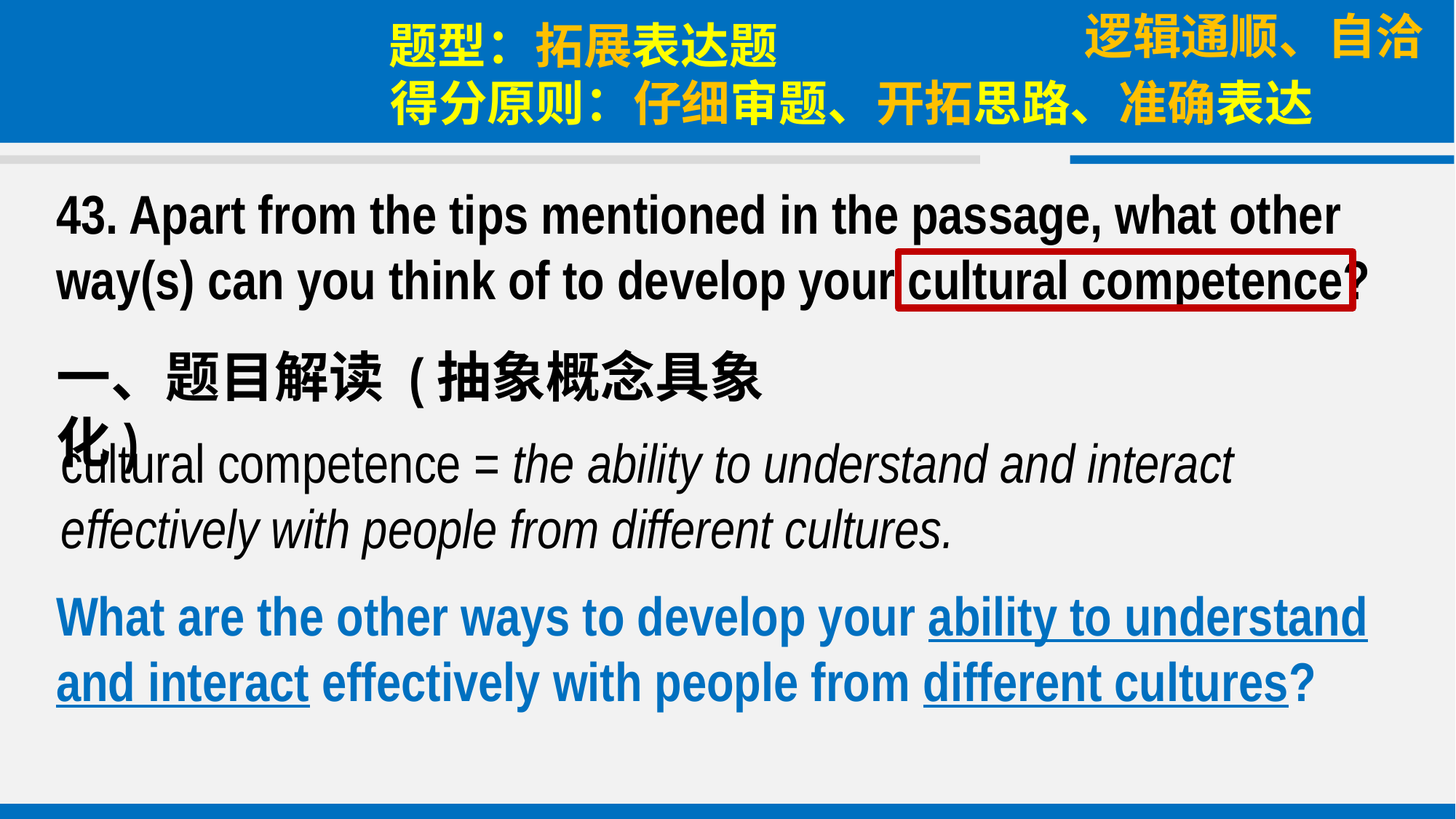

逻辑通顺、自洽
题型：拓展表达题
得分原则：仔细审题、开拓思路、准确表达
43. Apart from the tips mentioned in the passage, what other way(s) can you think of to develop your cultural competence?

一、题目解读 (抽象概念具象化)
cultural competence = the ability to understand and interact effectively with people from different cultures.
What are the other ways to develop your ability to understand and interact effectively with people from different cultures?